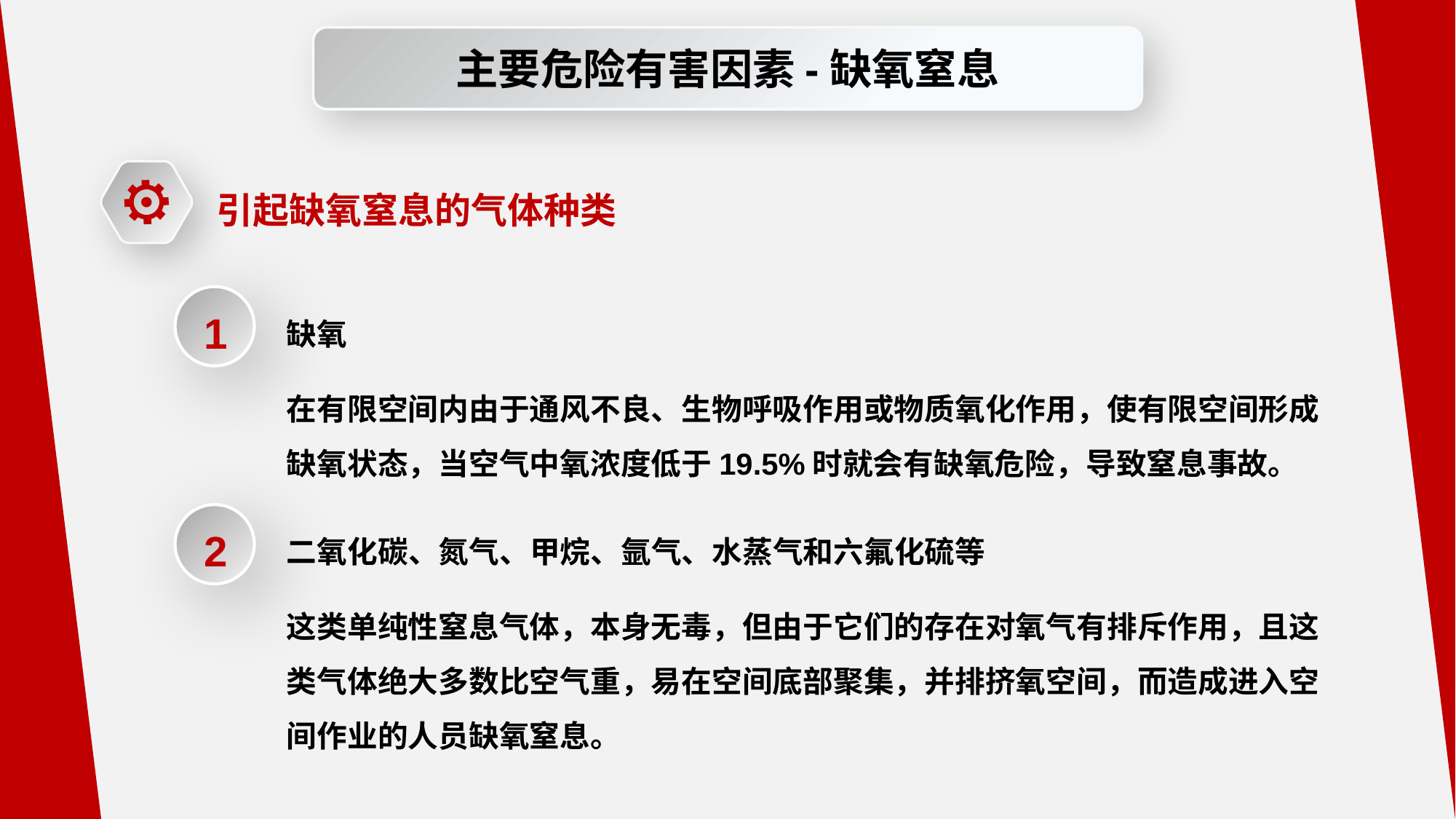

主要危险有害因素-缺氧窒息

引起缺氧窒息的气体种类

1

缺氧
在有限空间内由于通风不良、生物呼吸作用或物质氧化作用，使有限空间形成缺氧状态，当空气中氧浓度低于19.5%时就会有缺氧危险，导致窒息事故。
2

二氧化碳、氮气、甲烷、氩气、水蒸气和六氟化硫等
这类单纯性窒息气体，本身无毒，但由于它们的存在对氧气有排斥作用，且这类气体绝大多数比空气重，易在空间底部聚集，并排挤氧空间，而造成进入空间作业的人员缺氧窒息。